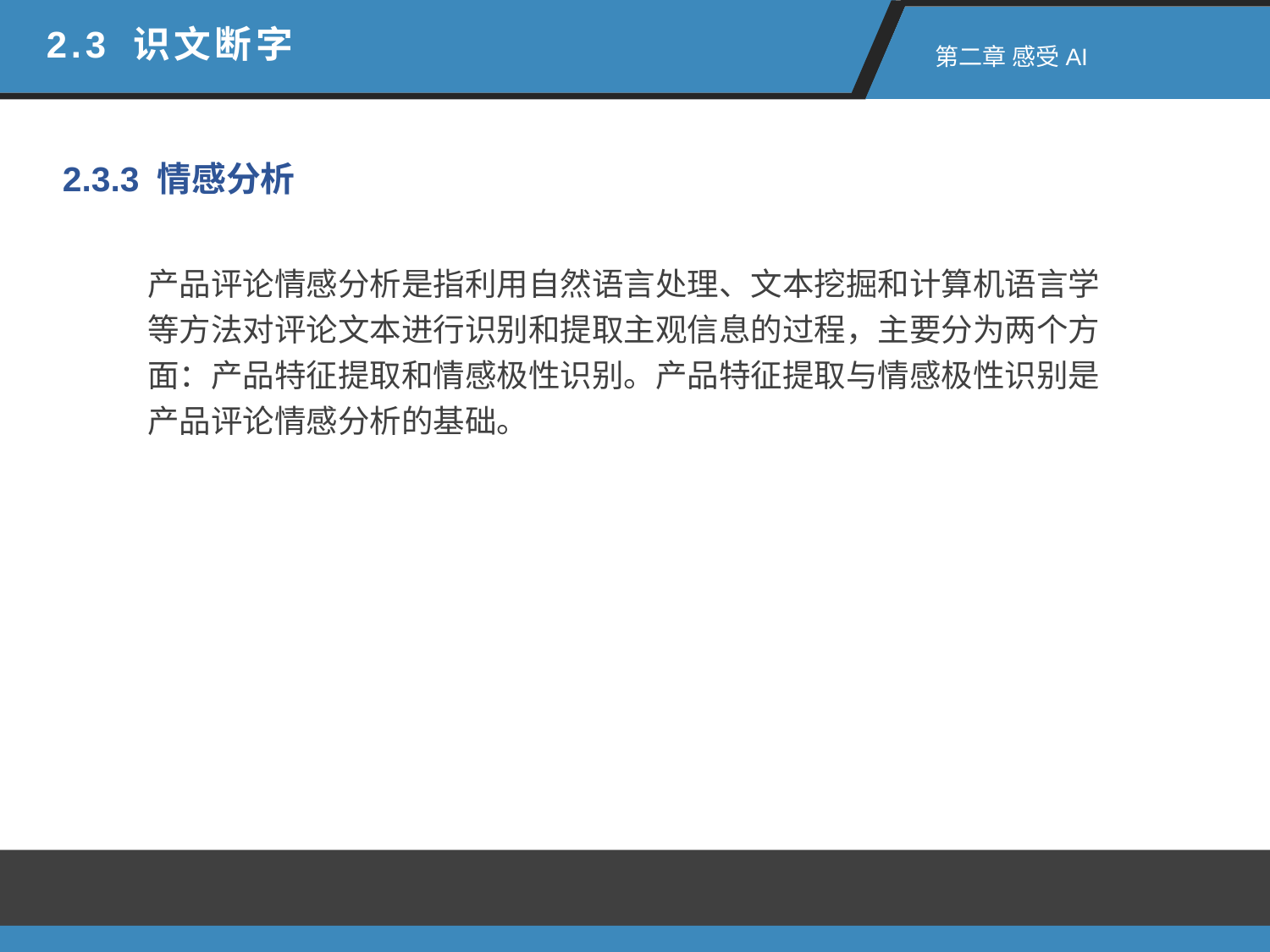

2.3 识文断字
  第二章 感受AI
2.3.3 情感分析

产品评论情感分析是指利用自然语言处理、文本挖掘和计算机语言学等方法对评论文本进行识别和提取主观信息的过程，主要分为两个方面：产品特征提取和情感极性识别。产品特征提取与情感极性识别是产品评论情感分析的基础。